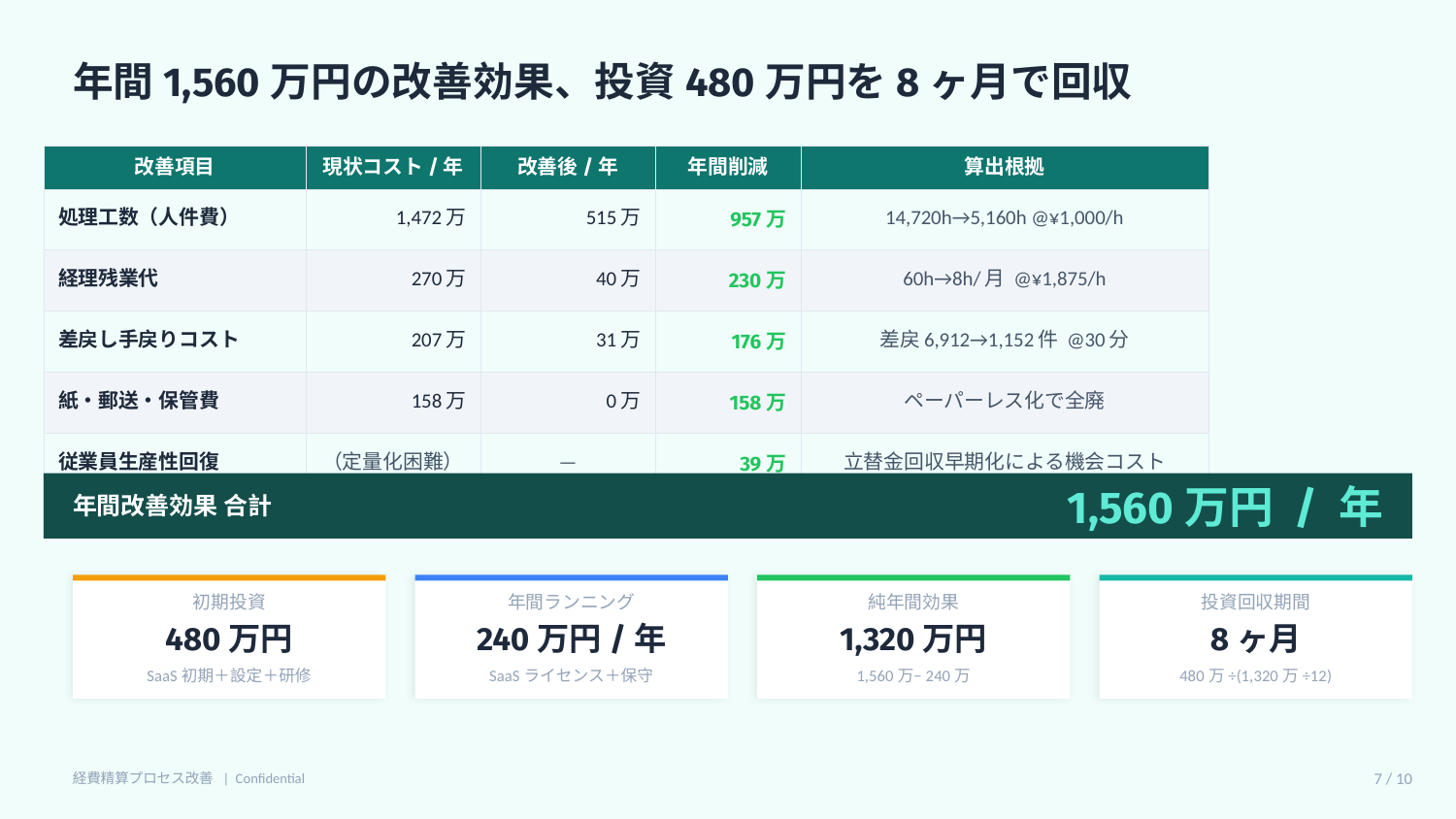

年間1,560万円の改善効果、投資480万円を8ヶ月で回収
| 改善項目 | 現状コスト/年 | 改善後/年 | 年間削減 | 算出根拠 |
| --- | --- | --- | --- | --- |
| 処理工数（人件費） | 1,472万 | 515万 | 957万 | 14,720h→5,160h @¥1,000/h |
| 経理残業代 | 270万 | 40万 | 230万 | 60h→8h/月 @¥1,875/h |
| 差戻し手戻りコスト | 207万 | 31万 | 176万 | 差戻6,912→1,152件 @30分 |
| 紙・郵送・保管費 | 158万 | 0万 | 158万 | ペーパーレス化で全廃 |
| 従業員生産性回復 | （定量化困難） | — | 39万 | 立替金回収早期化による機会コスト |

1,560万円 / 年
年間改善効果 合計

初期投資
年間ランニング
純年間効果
投資回収期間
480万円
240万円/年
1,320万円
8ヶ月
SaaS初期＋設定＋研修
SaaSライセンス＋保守
1,560万−240万
480万÷(1,320万÷12)
経費精算プロセス改善  |  Confidential
7 / 10